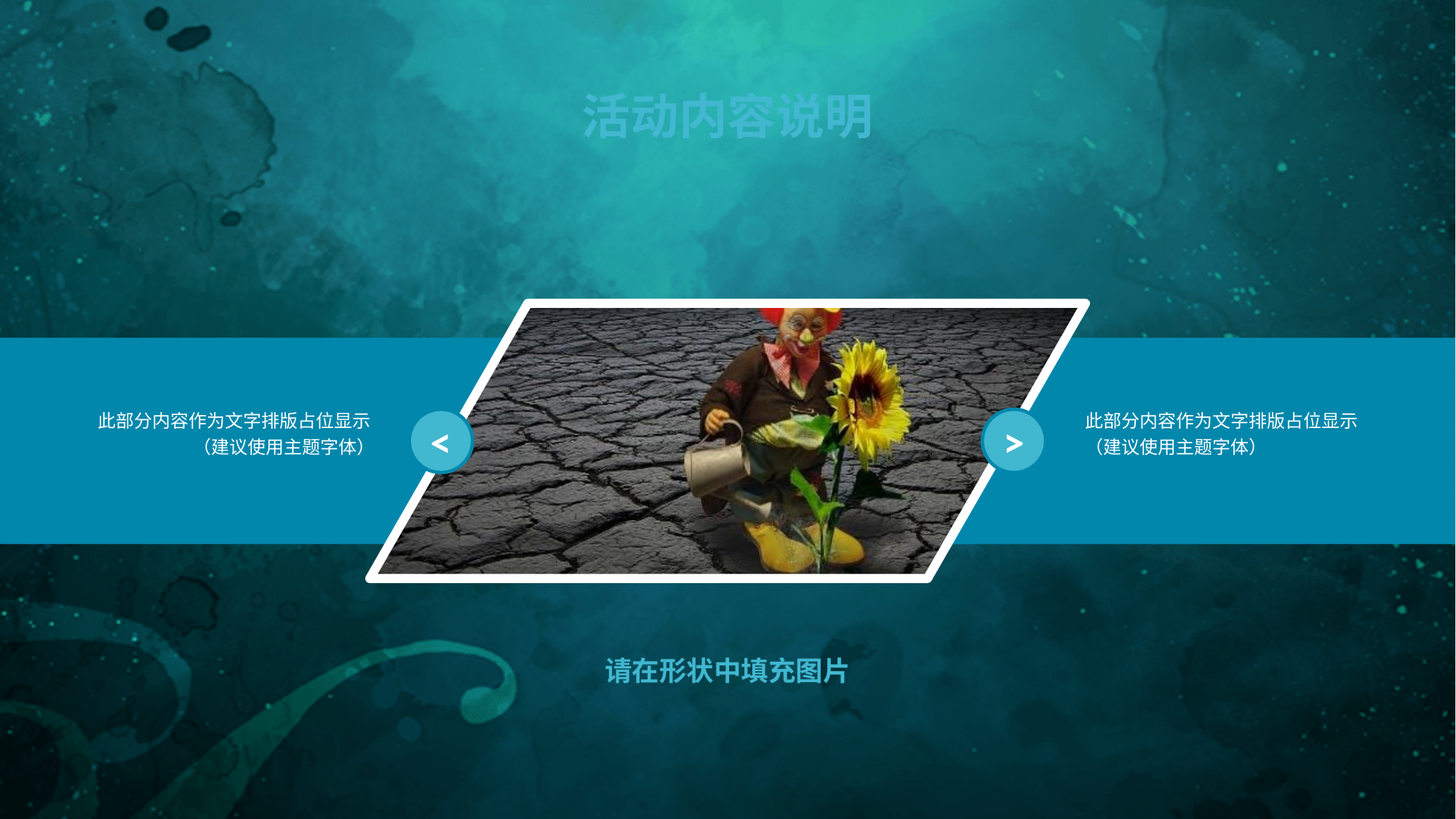

活动内容说明

<
>
请在形状中填充图片
此部分内容作为文字排版占位显示
（建议使用主题字体）
此部分内容作为文字排版占位显示
（建议使用主题字体）